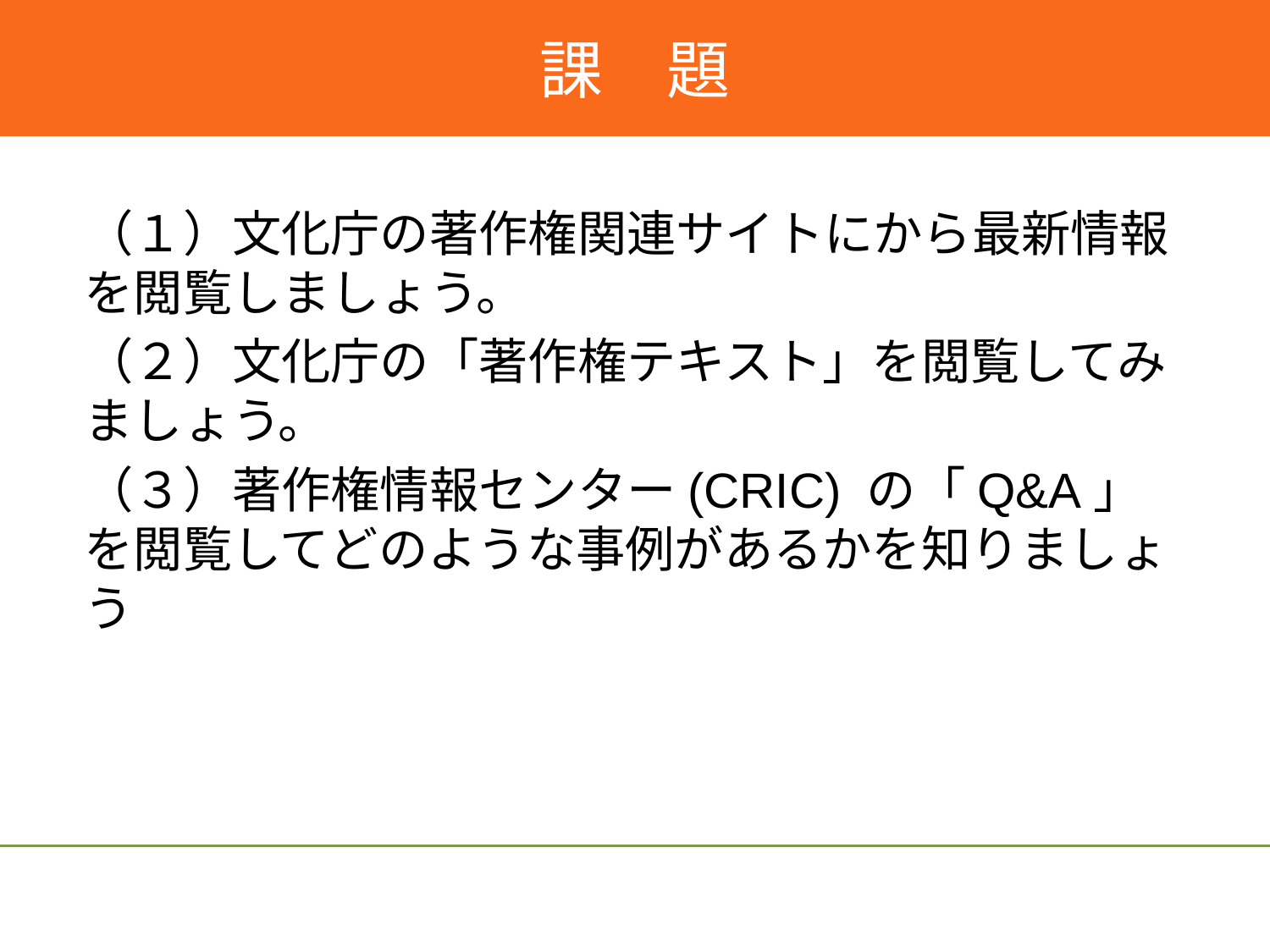

# 課　題

（１）文化庁の著作権関連サイトにから最新情報を閲覧しましょう。
（２）文化庁の「著作権テキスト」を閲覧してみましょう。
（３）著作権情報センター(CRIC) の「Q&A」を閲覧してどのような事例があるかを知りましょう